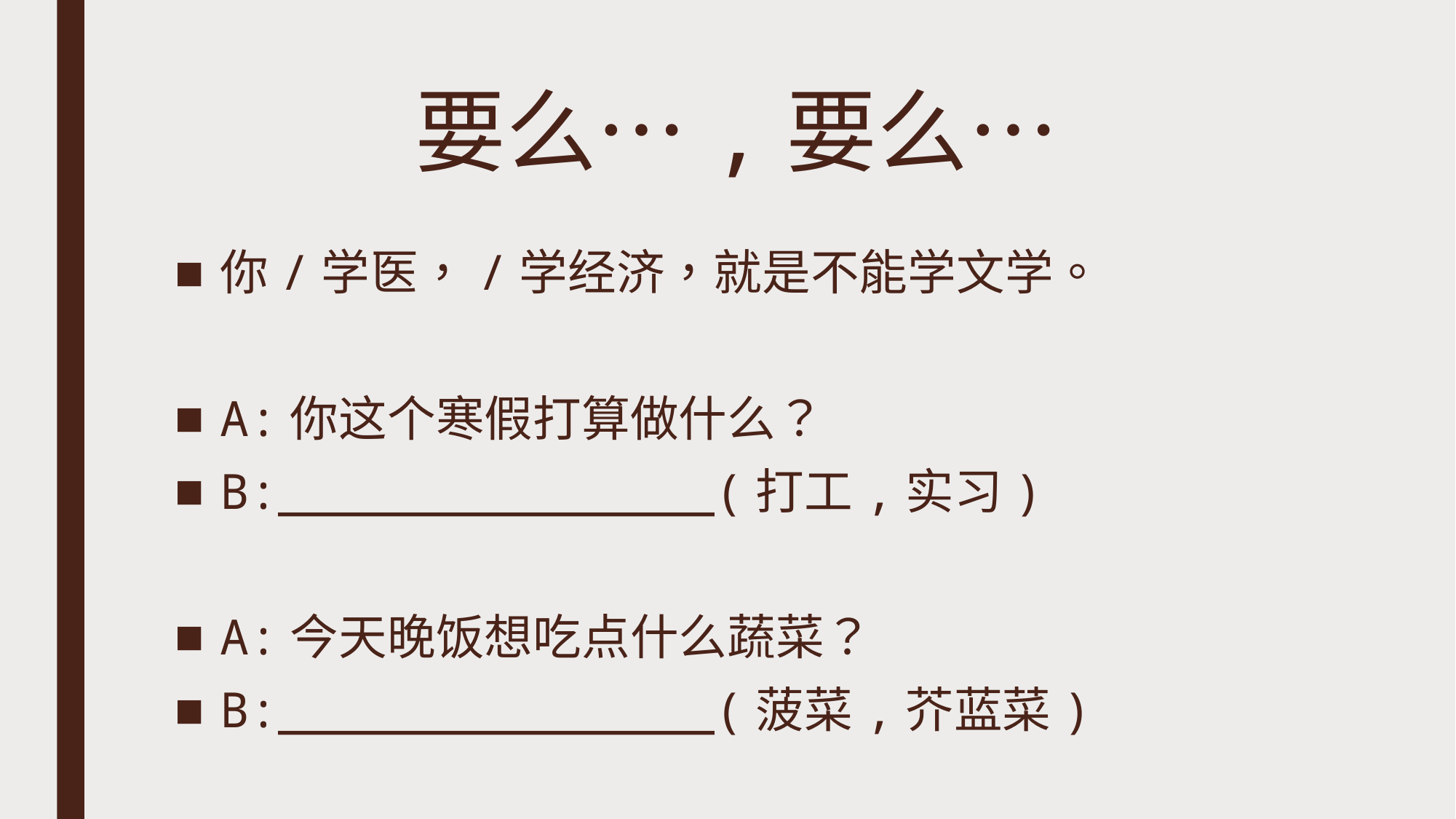

# 要么…,要么…
你/学医，/学经济，就是不能学文学。

A:你这个寒假打算做什么？
B:_______________(打工,实习)

A:今天晚饭想吃点什么蔬菜？
B:_______________(菠菜,芥蓝菜)